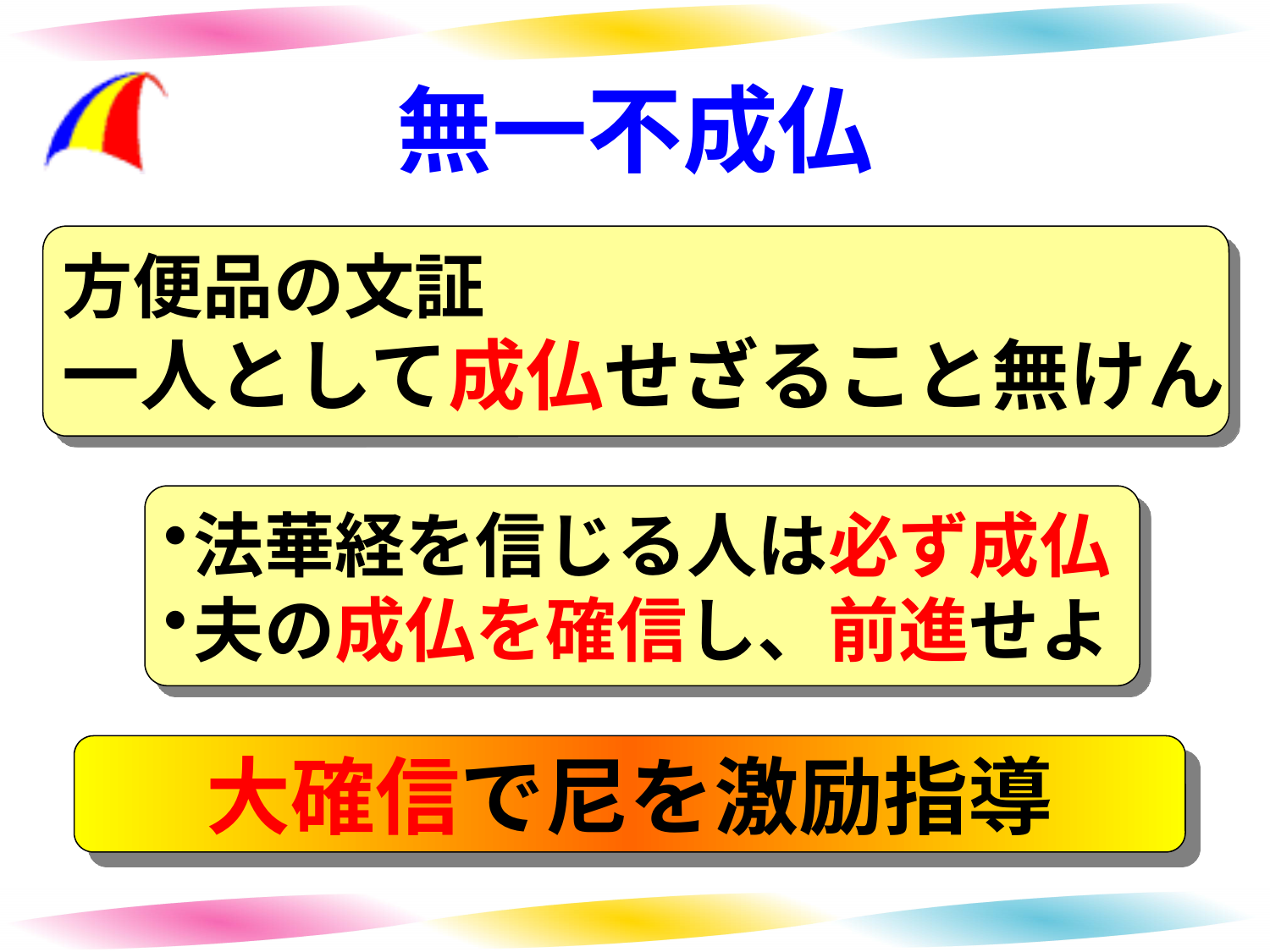

# 無一不成仏
方便品の文証
一人として成仏せざること無けん
法華経を信じる人は必ず成仏
夫の成仏を確信し、前進せよ
大確信で尼を激励指導